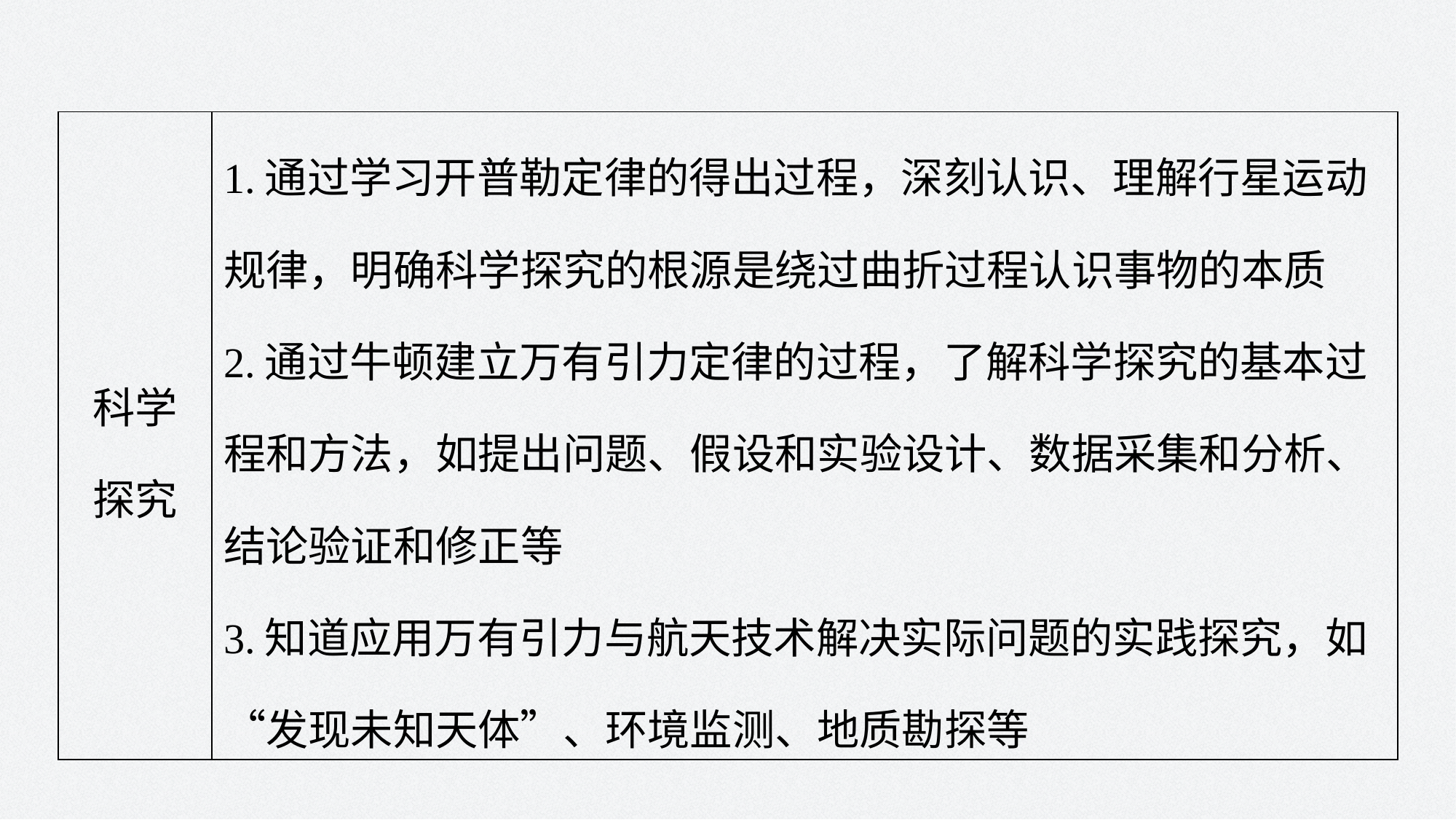

| 科学 探究 | 1.通过学习开普勒定律的得出过程，深刻认识、理解行星运动规律，明确科学探究的根源是绕过曲折过程认识事物的本质 2.通过牛顿建立万有引力定律的过程，了解科学探究的基本过程和方法，如提出问题、假设和实验设计、数据采集和分析、结论验证和修正等 3.知道应用万有引力与航天技术解决实际问题的实践探究，如“发现未知天体”、环境监测、地质勘探等 |
| --- | --- |